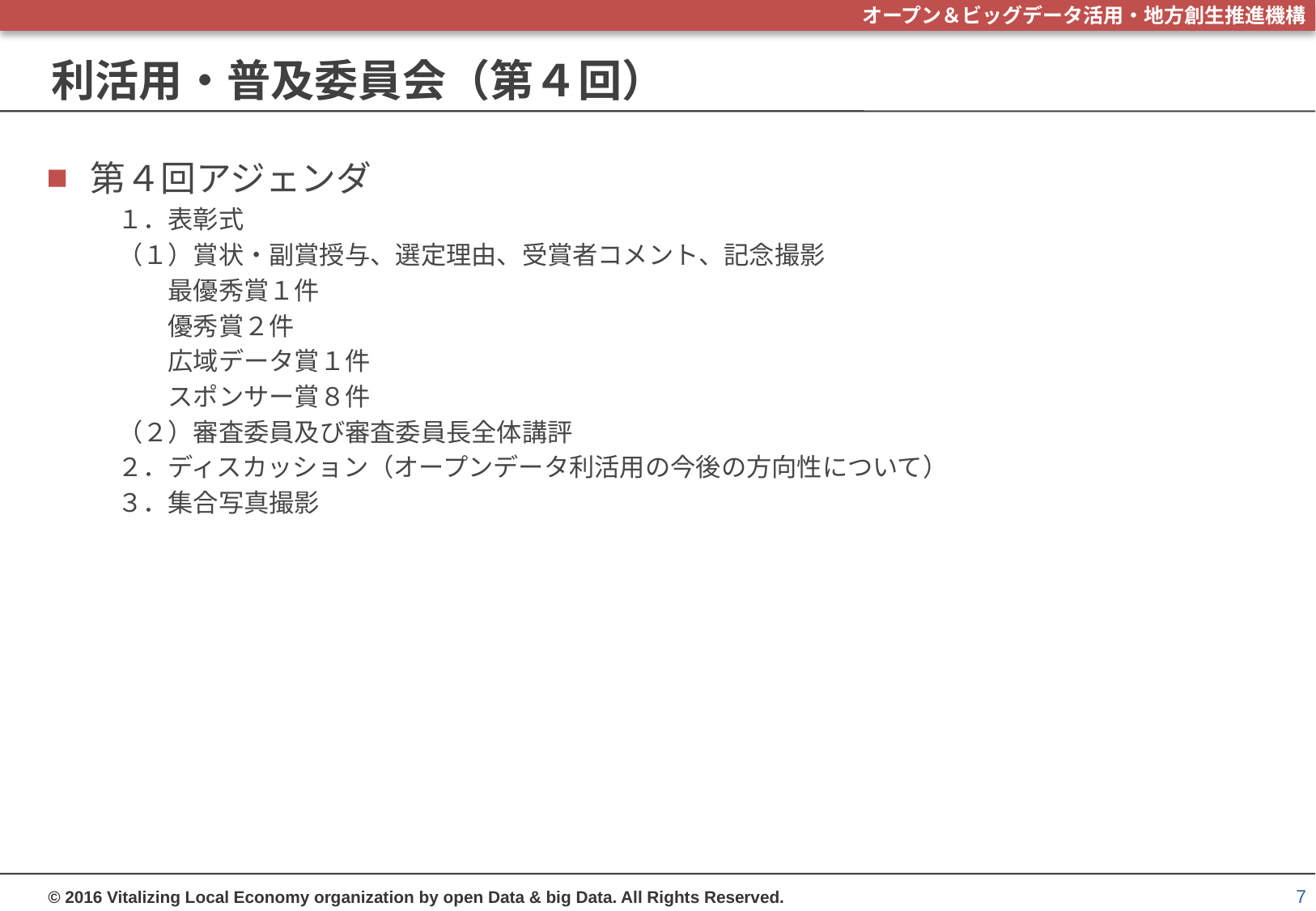

# 利活用・普及委員会（第４回）
第４回アジェンダ
１．表彰式
（１）賞状・副賞授与、選定理由、受賞者コメント、記念撮影
　　最優秀賞１件
　　優秀賞２件
　　広域データ賞１件
　　スポンサー賞８件
（２）審査委員及び審査委員長全体講評
２．ディスカッション（オープンデータ利活用の今後の方向性について）
３．集合写真撮影
7